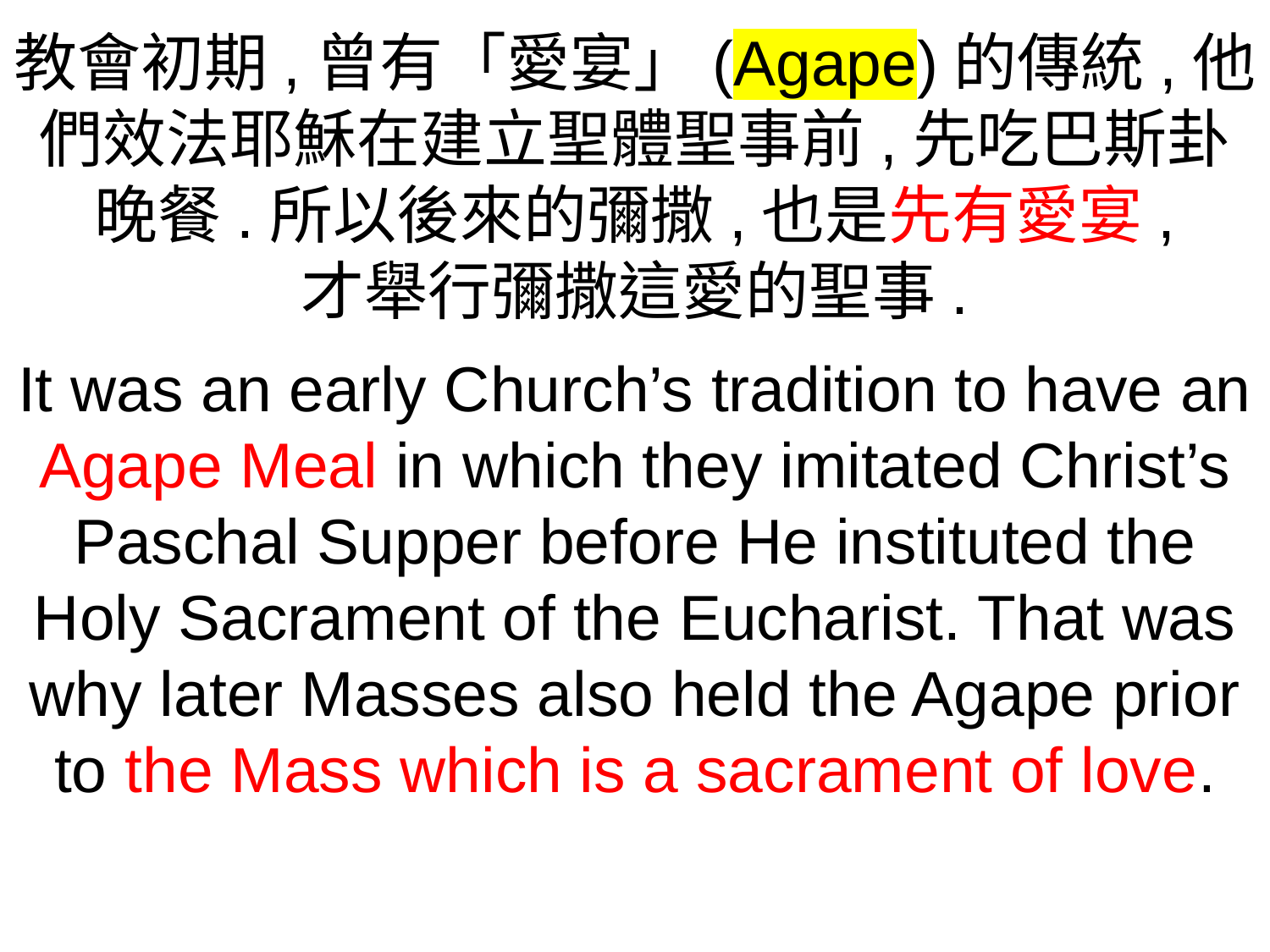

教會初期,曾有「愛宴」(Agape)的傳統,他們效法耶穌在建立聖體聖事前,先吃巴斯卦晚餐.所以後來的彌撒,也是先有愛宴,
才舉行彌撒這愛的聖事.
It was an early Church’s tradition to have an Agape Meal in which they imitated Christ’s Paschal Supper before He instituted the Holy Sacrament of the Eucharist. That was why later Masses also held the Agape prior to the Mass which is a sacrament of love.